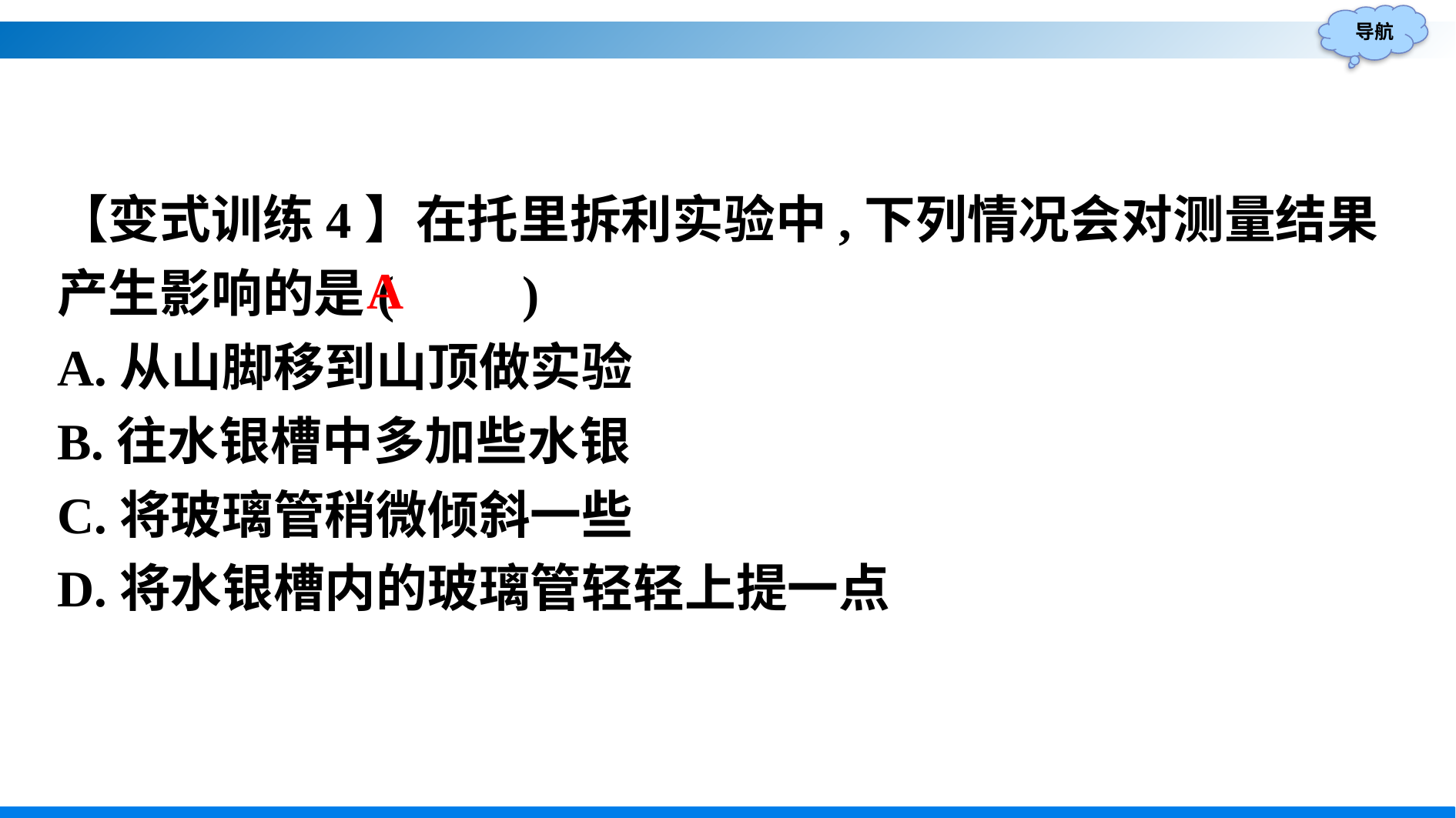

【变式训练4】在托里拆利实验中,下列情况会对测量结果产生影响的是(　　)
A.从山脚移到山顶做实验
B.往水银槽中多加些水银
C.将玻璃管稍微倾斜一些
D.将水银槽内的玻璃管轻轻上提一点
A